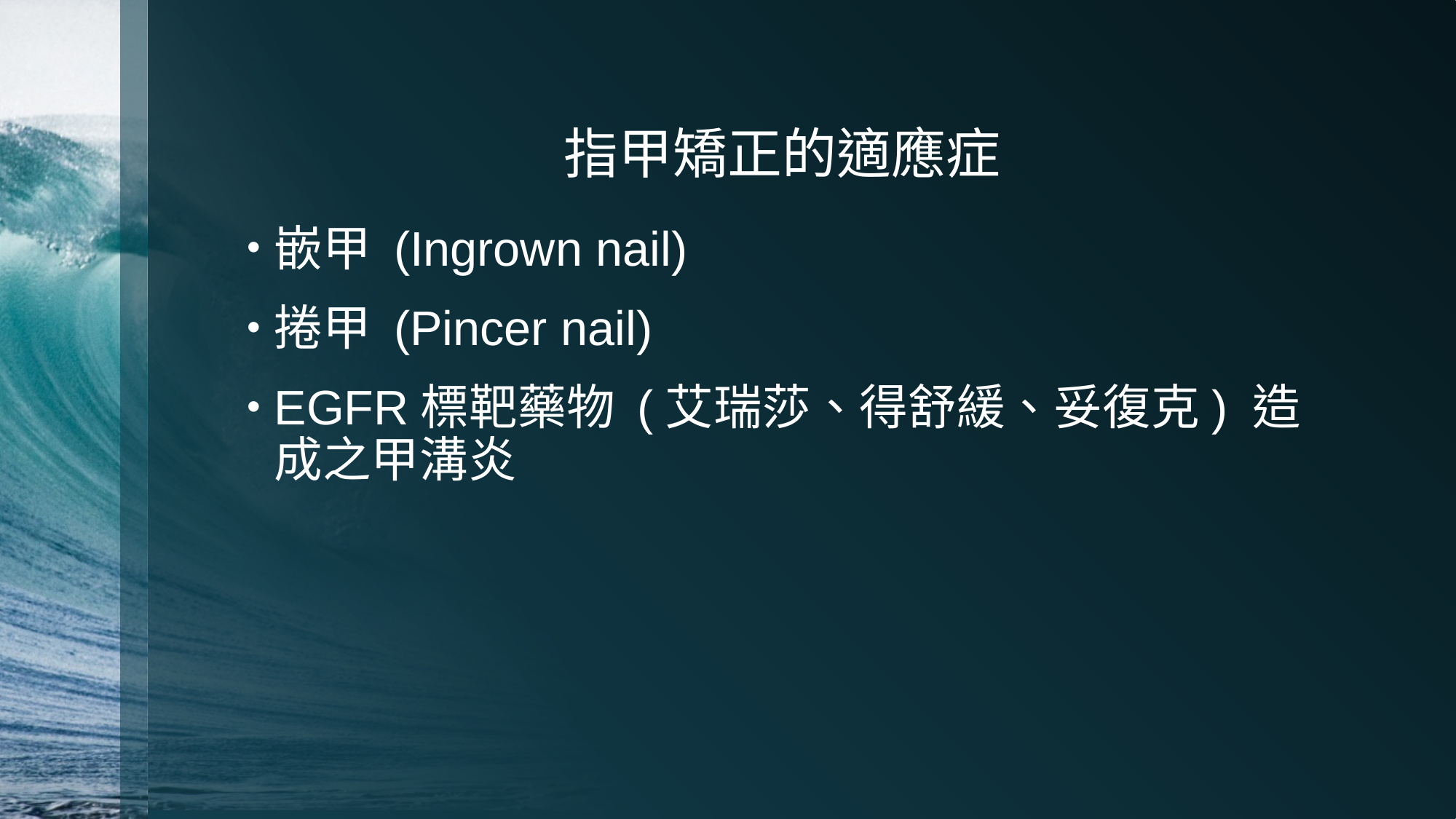

# 指甲矯正的適應症
嵌甲 (Ingrown nail)
捲甲 (Pincer nail)
EGFR標靶藥物 (艾瑞莎、得舒緩、妥復克) 造成之甲溝炎